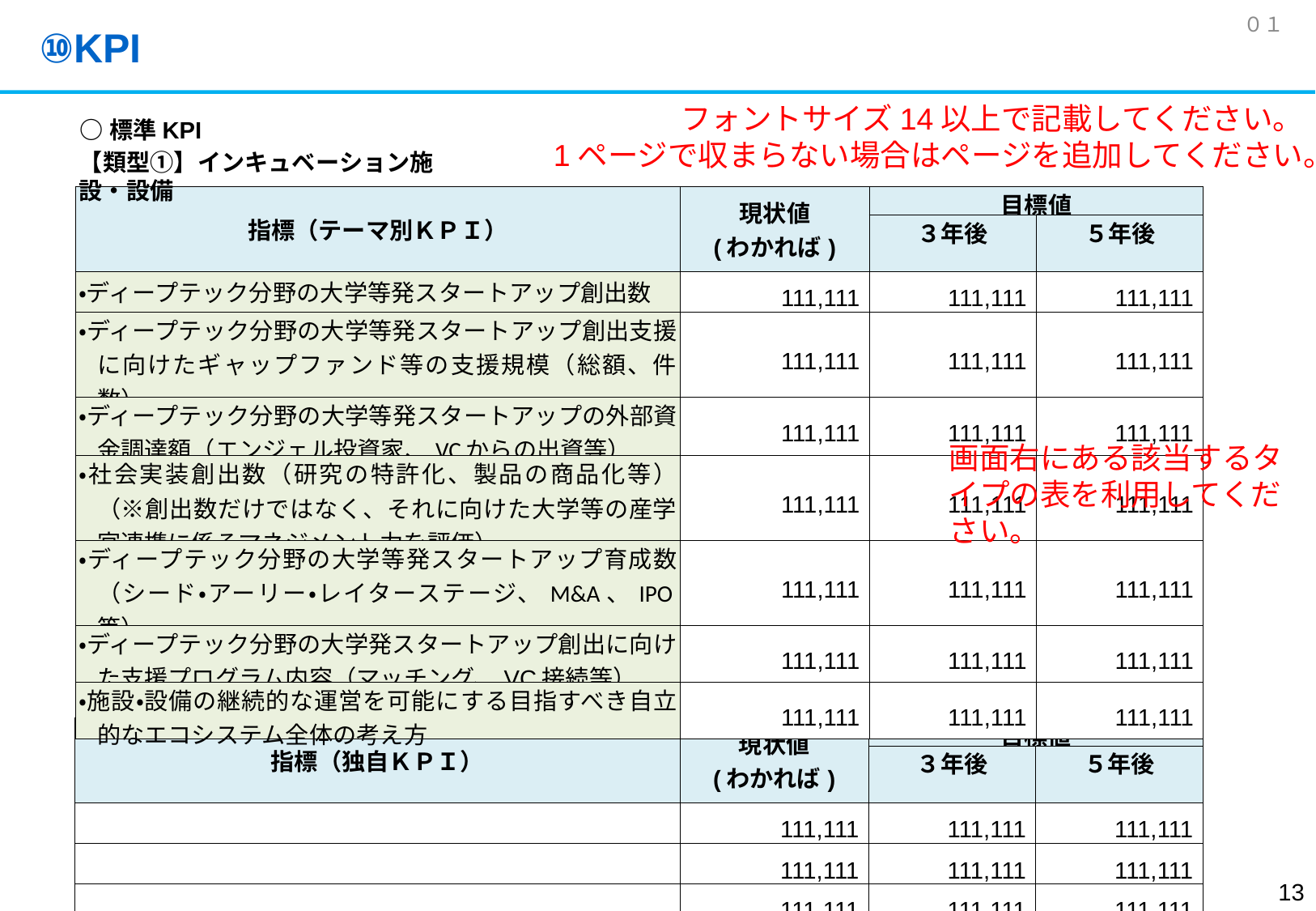

【類型②】企業との共同実験施設・設備
| 指標（テーマ別KPＩ） | 現状値 (わかれば) | 目標値 |  |
| --- | --- | --- | --- |
|  |  | ３年後 | ５年後 |
| ・産学連携プロジェクト創出数 | 111,111 | 111,111 | 111,111 |
| ・大型産学連携プロジェクト創出数（※共同研究等による研究費受入額が1,000万円以上のプロジェクトを大型プロジェクトとする）、全プロジェクト数に占める割合 | 111,111 | 111,111 | 111,111 |
| ・外部資金調達額、全体収入に占める割合（※金額の高低だけでなく、その自立化に向けたシナリオを評価） | 111,111 | 111,111 | 111,111 |
| ・研究の特許化、製品の商品化等の社会実装創出数（※創出数だけではなく、それに向けた大学等の産学連携に係るマネジメント力を評価） | 111,111 | 111,111 | 111,111 |
| ・自立化達成率（※運営費交付金等の大学独自財源に依らない収入の割合） | 111,111 | 111,111 | 111,111 |
| ・拠点における事業規模の成長率（※拠点の収入の毎年度の増加割合） | 111,111 | 111,111 | 111,111 |
０１
# ⑩KPI
フォントサイズ14以上で記載してください。
1ページで収まらない場合はページを追加してください。
○標準KPI
【類型①】インキュベーション施設・設備
| 指標（テーマ別ＫＰＩ） | 現状値 (わかれば) | 目標値 |  |
| --- | --- | --- | --- |
|  |  | ３年後 | ５年後 |
| ・ディープテック分野の大学等発スタートアップ創出数 | 111,111 | 111,111 | 111,111 |
| ・ディープテック分野の大学等発スタートアップ創出支援に向けたギャップファンド等の支援規模（総額、件数） | 111,111 | 111,111 | 111,111 |
| ・ディープテック分野の大学等発スタートアップの外部資金調達額（エンジェル投資家、VCからの出資等） | 111,111 | 111,111 | 111,111 |
| ・社会実装創出数（研究の特許化、製品の商品化等）（※創出数だけではなく、それに向けた大学等の産学官連携に係るマネジメント力を評価） | 111,111 | 111,111 | 111,111 |
| ・ディープテック分野の大学等発スタートアップ育成数（シード・アーリー・レイターステージ、M&A、IPO等） | 111,111 | 111,111 | 111,111 |
| ・ディープテック分野の大学発スタートアップ創出に向けた支援プログラム内容（マッチング、VC接続等） | 111,111 | 111,111 | 111,111 |
| ・施設・設備の継続的な運営を可能にする目指すべき自立的なエコシステム全体の考え方 | 111,111 | 111,111 | 111,111 |
画面右にある該当するタイプの表を利用してください。
【類型③】オープンイノベーション推進施設・設備
（類型③のみを選択した場合は下記KPIを全て記載。①もしくは②と組み合わせる場合は★のみ記載。）
| 指標（テーマ別ＫＰＩ） |  | 現状値 (わかれば) | 目標値 |  |
| --- | --- | --- | --- | --- |
|  |  |  | ３年後 | ５年後 |
| ★交流人口創出数 | 1)交流イベントへの参加や日常的・スポットでの施設利用など、施設の利用者 | 111,111 | 111,111 | 111,111 |
|  | 2)施設の運営や自治体・企業・地域団体等とのネットワーク構築など、施設の運営に関与する事業者・個人 | 111,111 | 111,111 | 111,111 |
| ・人材育成プログラム創出数 |  | 111,111 | 111,111 | 111,111 |
| ・産学連携プロジェクト創出数 |  | 111,111 | 111,111 | 111,111 |
| ・大型産学連携プロジェクト創出数（※共同研究等による研究費受入額が1,000万円以上のプロジェクトを大型プロジェクトとする）、全プロジェクト数に占める割合 |  | 111,111 | 111,111 | 111,111 |
| ・外部資金調達額、全体収入に占める割合（※金額の高低だけでなく、その自立化に向けたシナリオを評価） |  | 111,111 | 111,111 | 111,111 |
| ・施設・設備の継続的な運営を可能にする目指すべき自立的なエコシステム全体の考え方 |  | 111,111 | 111,111 | 111,111 |
○独自KPI（任意）
| 指標（独自ＫＰＩ） | 現状値 (わかれば) | 目標値 |  |
| --- | --- | --- | --- |
|  |  | ３年後 | ５年後 |
|  | 111,111 | 111,111 | 111,111 |
|  | 111,111 | 111,111 | 111,111 |
|  | 111,111 | 111,111 | 111,111 |
13